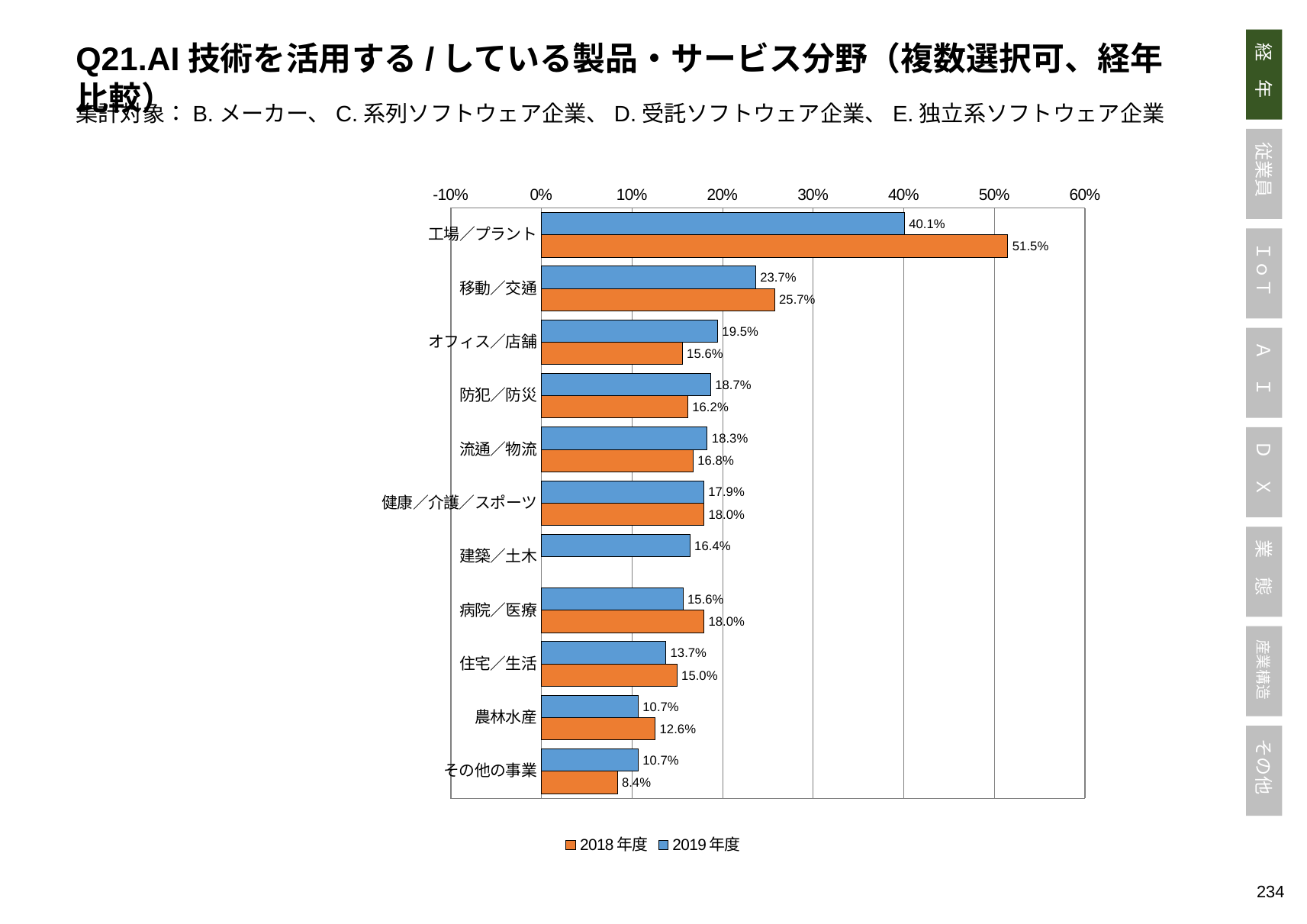

Q21.AI技術を活用する/している製品・サービス分野（複数選択可、経年比較）
集計対象：B.メーカー、C.系列ソフトウェア企業、D.受託ソフトウェア企業、E.独立系ソフトウェア企業

### Chart

| Category | 2019年度 | 2018年度 |
|---|---|---|
| 工場／プラント | 0.40076335877862596 | 0.5149700598802395 |
| 移動／交通 | 0.2366412213740458 | 0.25748502994011974 |
| オフィス／店舗 | 0.1946564885496183 | 0.15568862275449102 |
| 防犯／防災 | 0.18702290076335878 | 0.16167664670658682 |
| 流通／物流 | 0.183206106870229 | 0.16766467065868262 |
| 健康／介護／スポーツ | 0.17938931297709923 | 0.17964071856287425 |
| 建築／土木 | 0.16412213740458015 | None |
| 病院／医療 | 0.15648854961832062 | 0.17964071856287425 |
| 住宅／生活 | 0.13740458015267176 | 0.1497005988023952 |
| 農林水産 | 0.10687022900763359 | 0.12574850299401197 |
| その他の事業 | 0.10687022900763359 | 0.08383233532934131 |
234